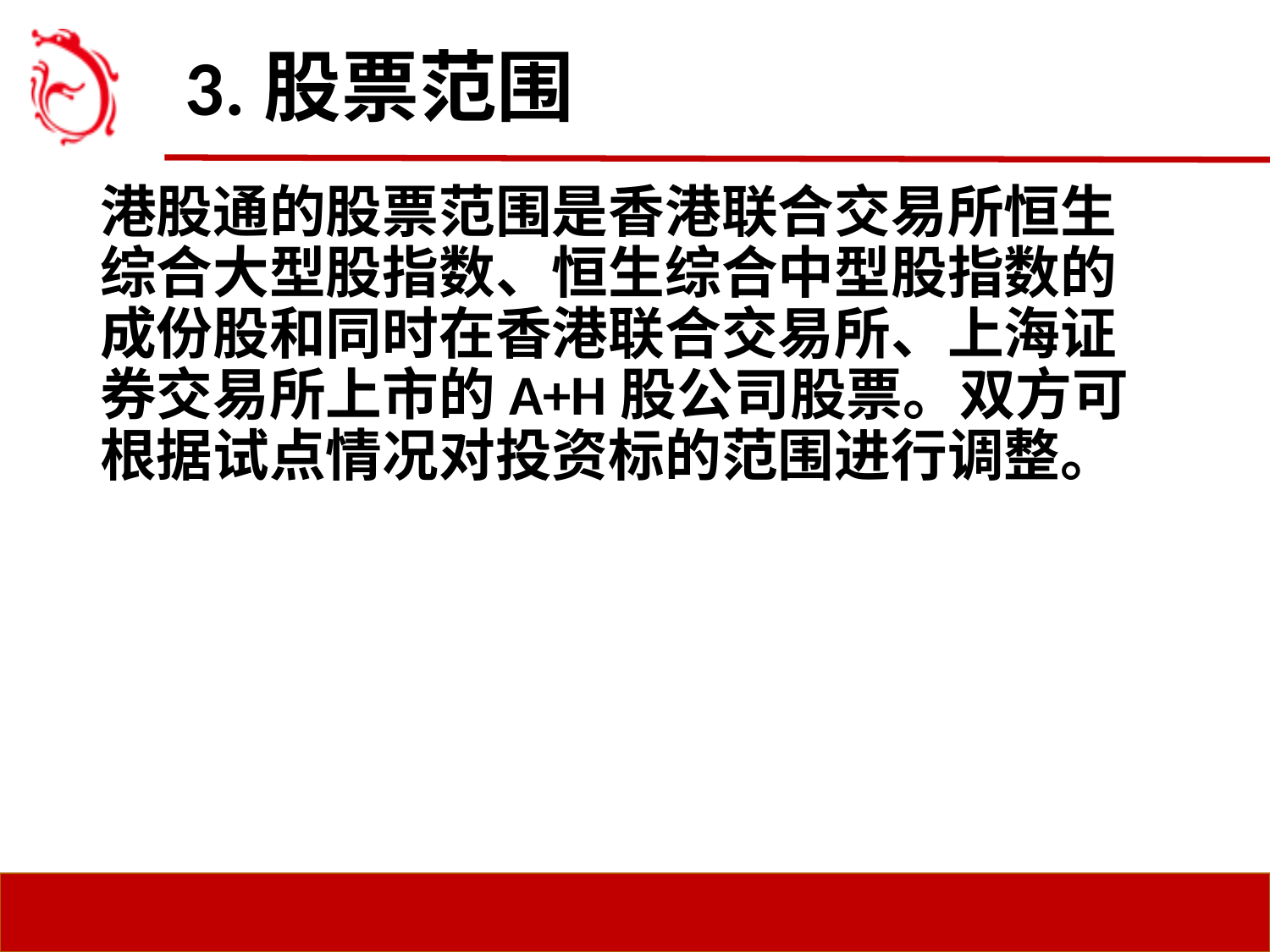

# 3.股票范围
港股通的股票范围是香港联合交易所恒生综合大型股指数、恒生综合中型股指数的成份股和同时在香港联合交易所、上海证券交易所上市的A+H股公司股票。双方可根据试点情况对投资标的范围进行调整。